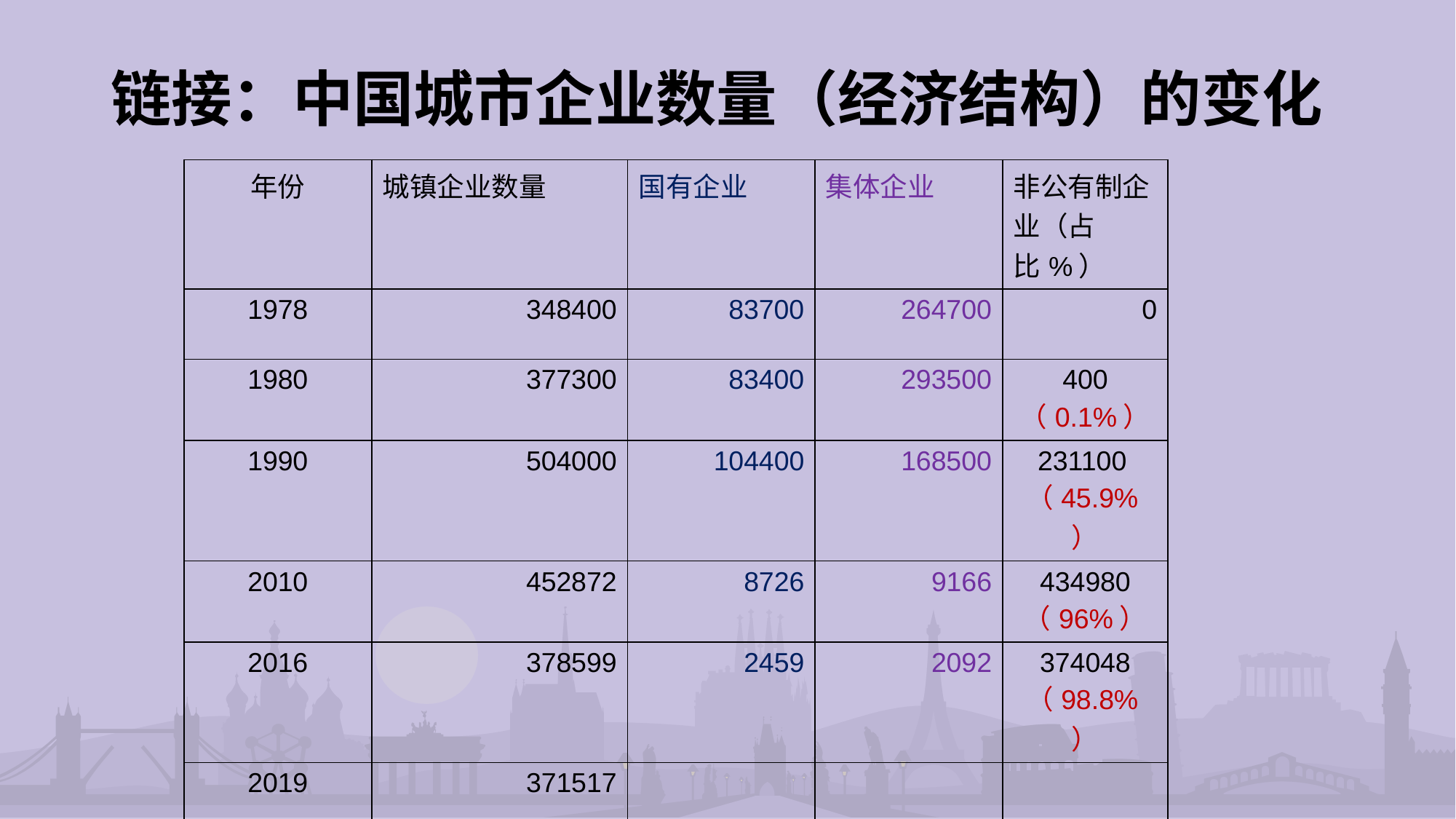

# 链接：中国城市企业数量（经济结构）的变化
| 年份 | 城镇企业数量 | 国有企业 | 集体企业 | 非公有制企业（占比%） |
| --- | --- | --- | --- | --- |
| 1978 | 348400 | 83700 | 264700 | 0 |
| 1980 | 377300 | 83400 | 293500 | 400 （0.1%） |
| 1990 | 504000 | 104400 | 168500 | 231100（45.9%） |
| 2010 | 452872 | 8726 | 9166 | 434980 （96%） |
| 2016 | 378599 | 2459 | 2092 | 374048 （98.8%） |
| 2019 | 371517 |  |  |  |